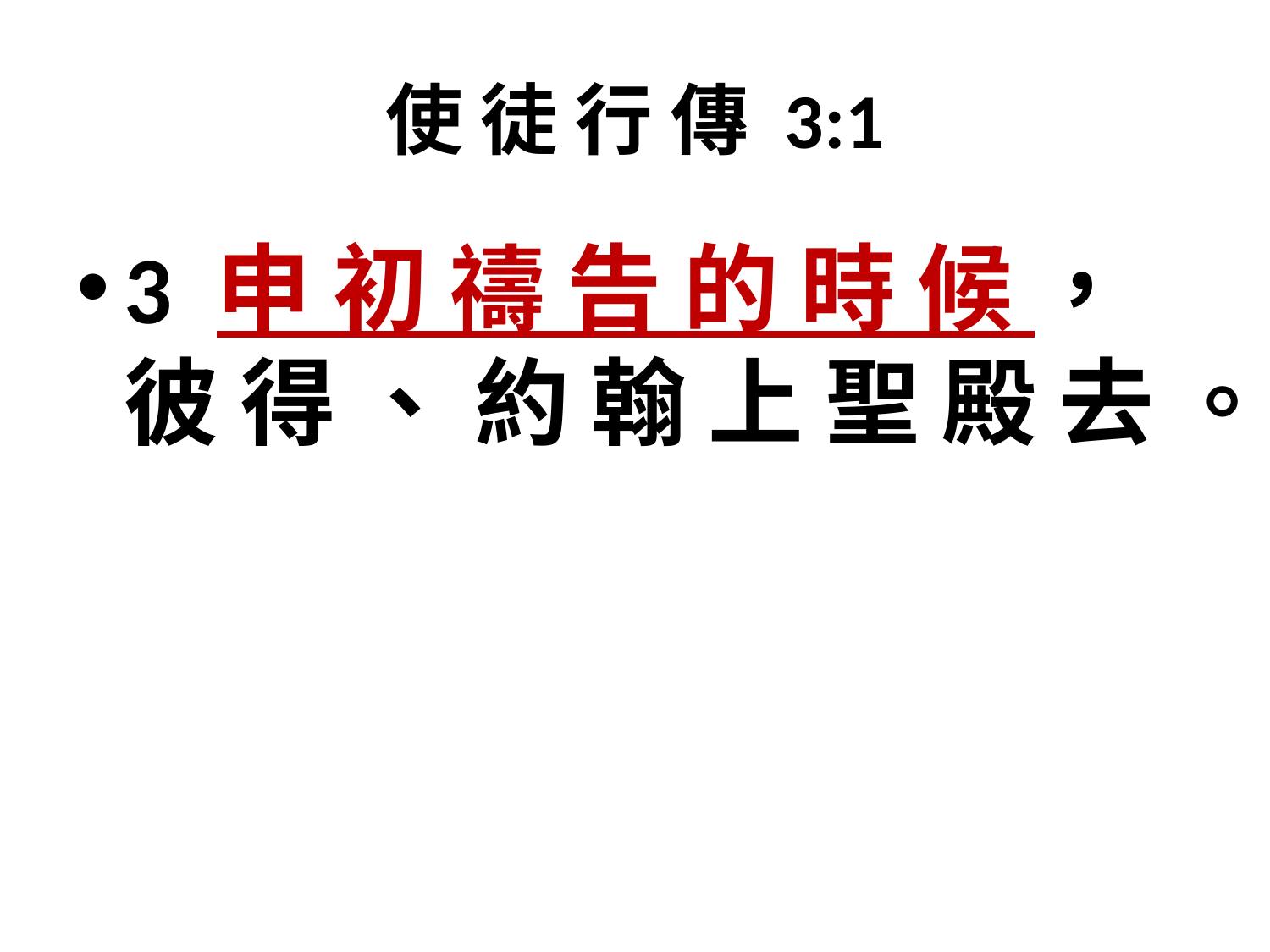

# 使 徒 行 傳 3:1
3 申 初 禱 告 的 時 候 ， 彼 得 、 約 翰 上 聖 殿 去 。